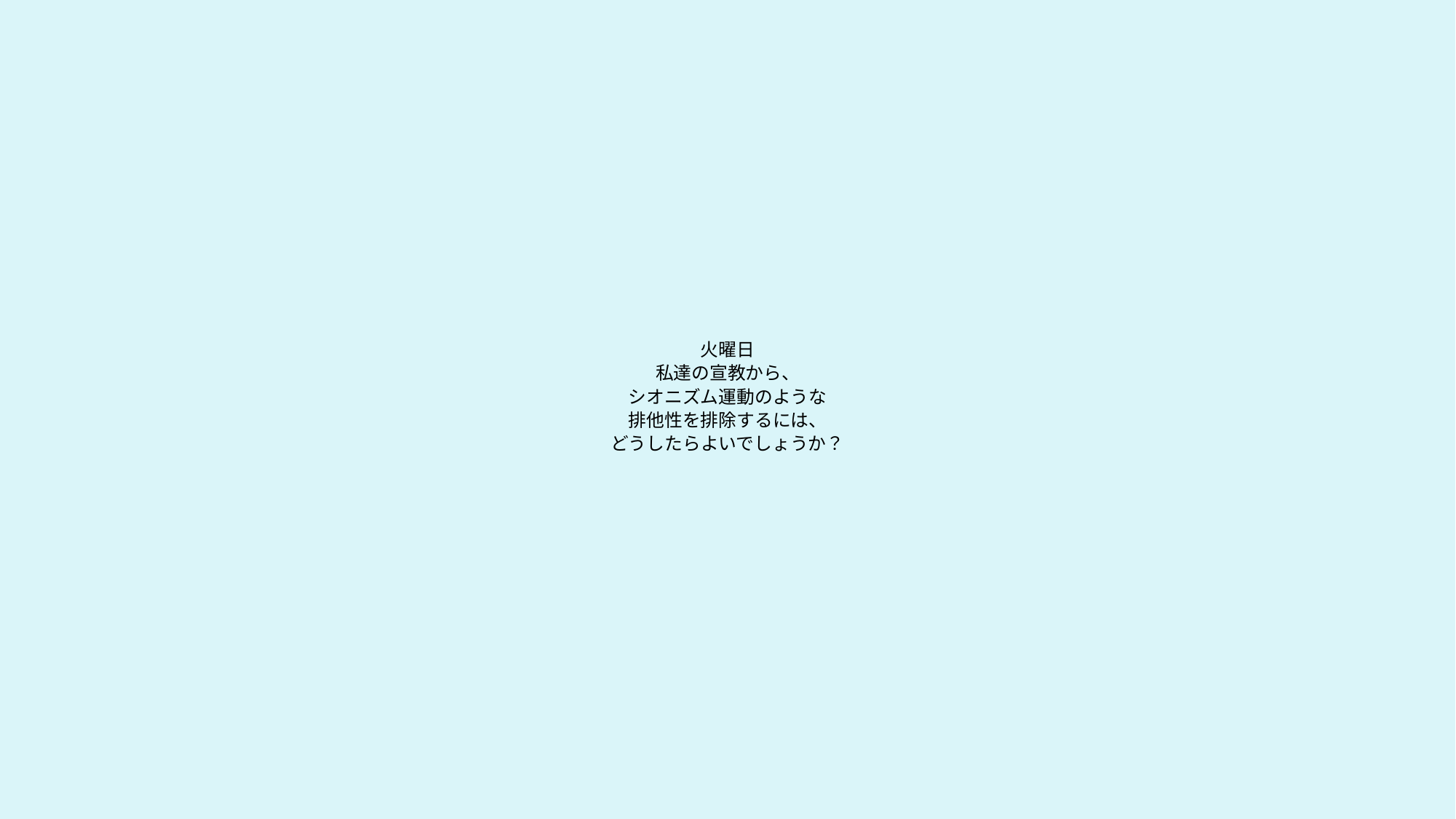

# 火曜日 私達の宣教から、 シオニズム運動のような 排他性を排除するには、 どうしたらよいでしょうか？